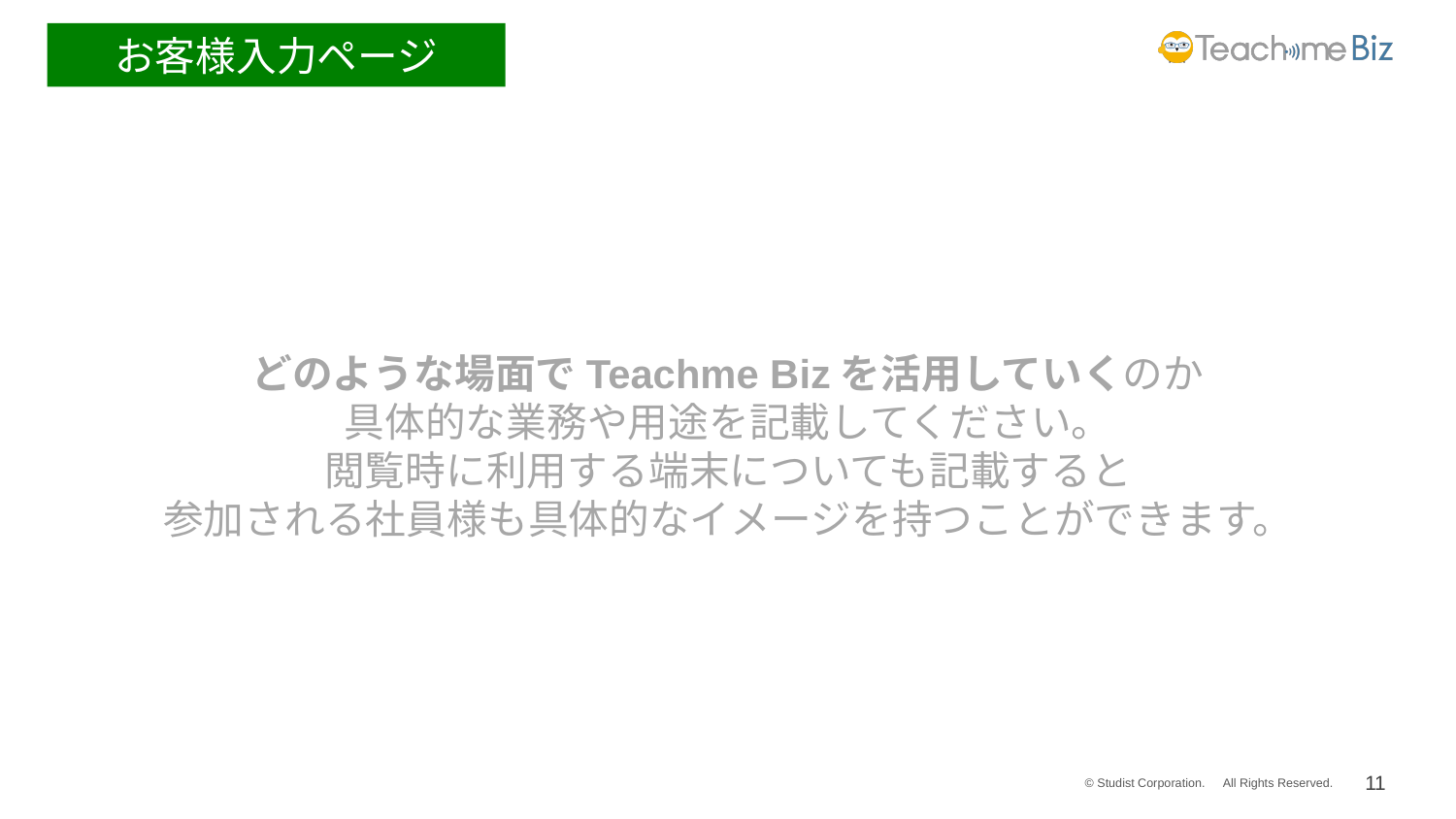

#
お客様入力ページ
どのような場面でTeachme Bizを活用していくのか
具体的な業務や用途を記載してください。
閲覧時に利用する端末についても記載すると
参加される社員様も具体的なイメージを持つことができます。
11